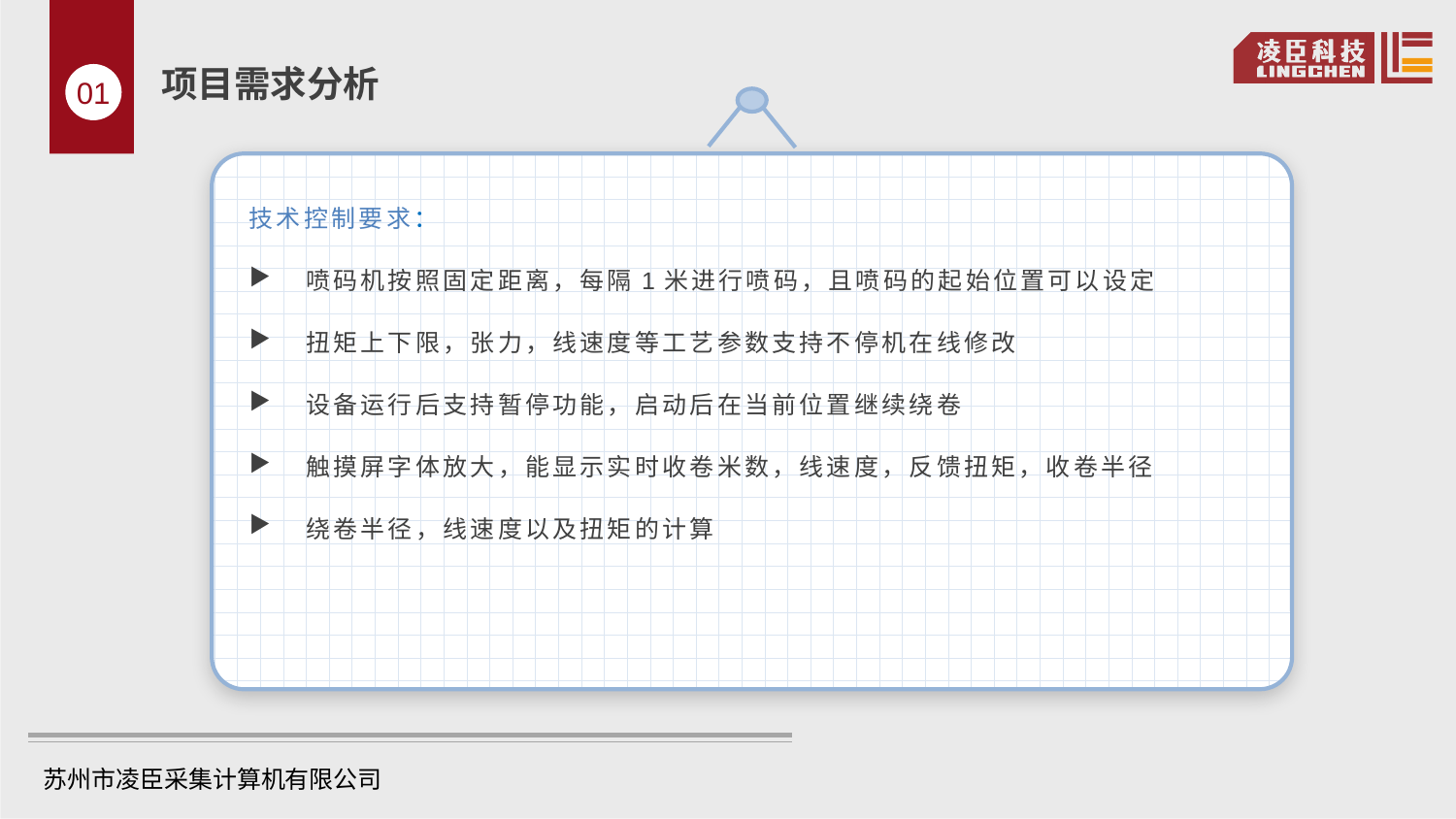

项目需求分析
01

技术控制要求：
喷码机按照固定距离，每隔1米进行喷码，且喷码的起始位置可以设定
扭矩上下限，张力，线速度等工艺参数支持不停机在线修改
设备运行后支持暂停功能，启动后在当前位置继续绕卷
触摸屏字体放大，能显示实时收卷米数，线速度，反馈扭矩，收卷半径
绕卷半径，线速度以及扭矩的计算